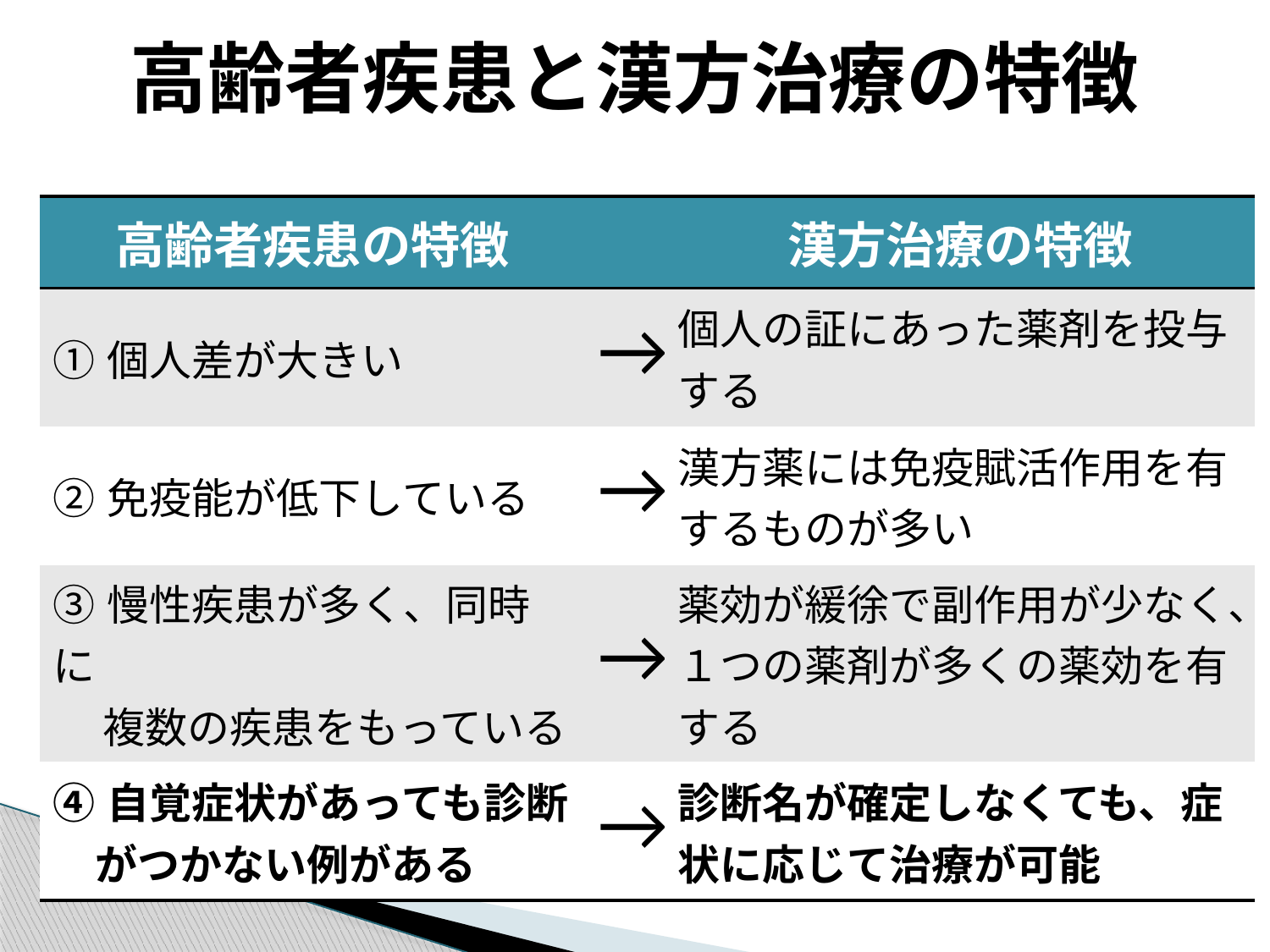

# 高齢者疾患と漢方治療の特徴
| 高齢者疾患の特徴 |  | 漢方治療の特徴 |
| --- | --- | --- |
| ①個人差が大きい | → | 個人の証にあった薬剤を投与する |
| ②免疫能が低下している | → | 漢方薬には免疫賦活作用を有するものが多い |
| ③慢性疾患が多く、同時に 複数の疾患をもっている | → | 薬効が緩徐で副作用が少なく、１つの薬剤が多くの薬効を有する |
| ④自覚症状があっても診断 　がつかない例がある | → | 診断名が確定しなくても、症状に応じて治療が可能 |